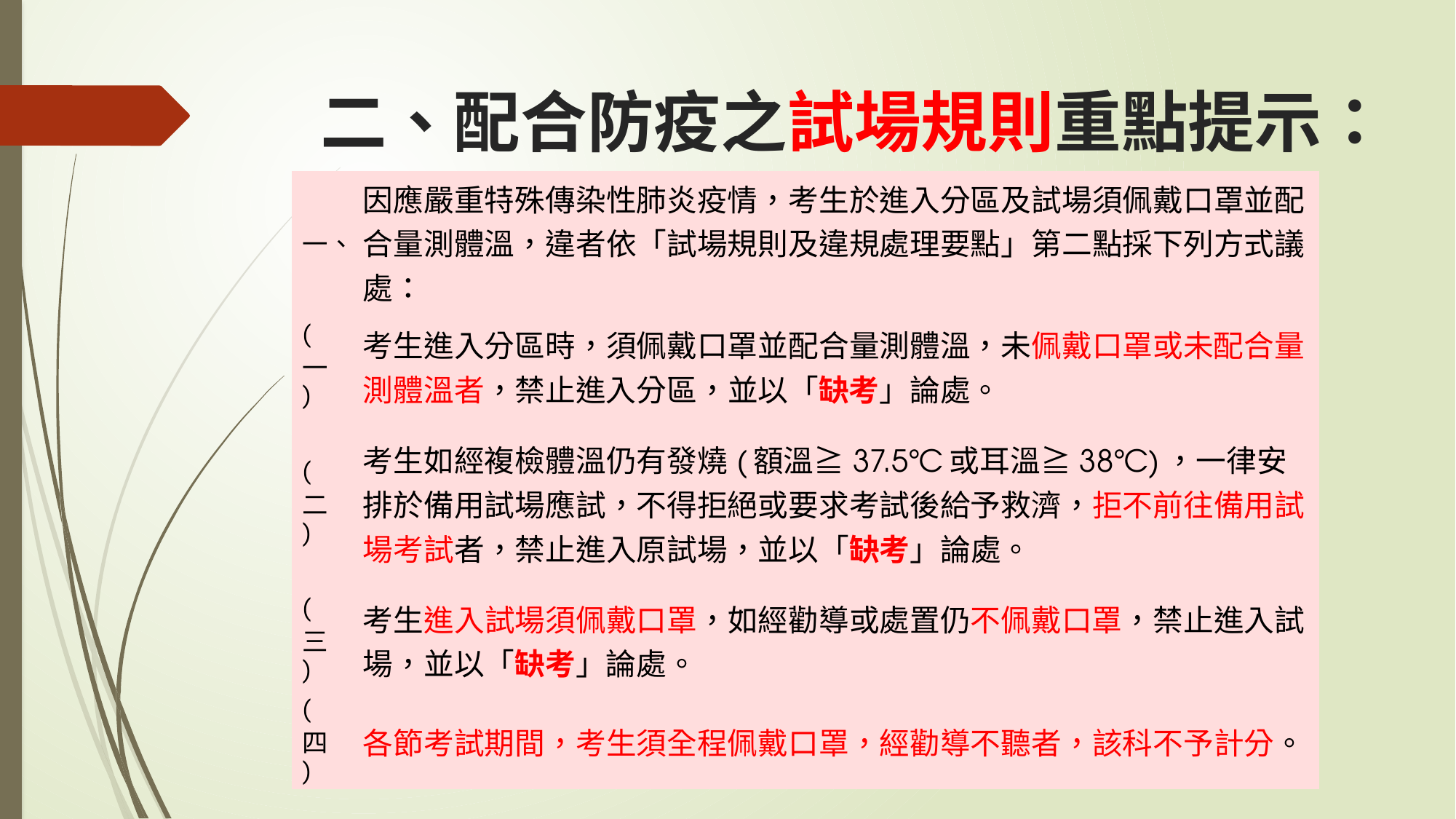

# 二、配合防疫之試場規則重點提示：
| 一、 | 因應嚴重特殊傳染性肺炎疫情，考生於進入分區及試場須佩戴口罩並配合量測體溫，違者依「試場規則及違規處理要點」第二點採下列方式議處： |
| --- | --- |
| (一) | 考生進入分區時，須佩戴口罩並配合量測體溫，未佩戴口罩或未配合量測體溫者，禁止進入分區，並以「缺考」論處。 |
| (二) | 考生如經複檢體溫仍有發燒(額溫≧37.5℃或耳溫≧38℃)，一律安排於備用試場應試，不得拒絕或要求考試後給予救濟，拒不前往備用試場考試者，禁止進入原試場，並以「缺考」論處。 |
| (三) | 考生進入試場須佩戴口罩，如經勸導或處置仍不佩戴口罩，禁止進入試場，並以「缺考」論處。 |
| (四) | 各節考試期間，考生須全程佩戴口罩，經勸導不聽者，該科不予計分。 |